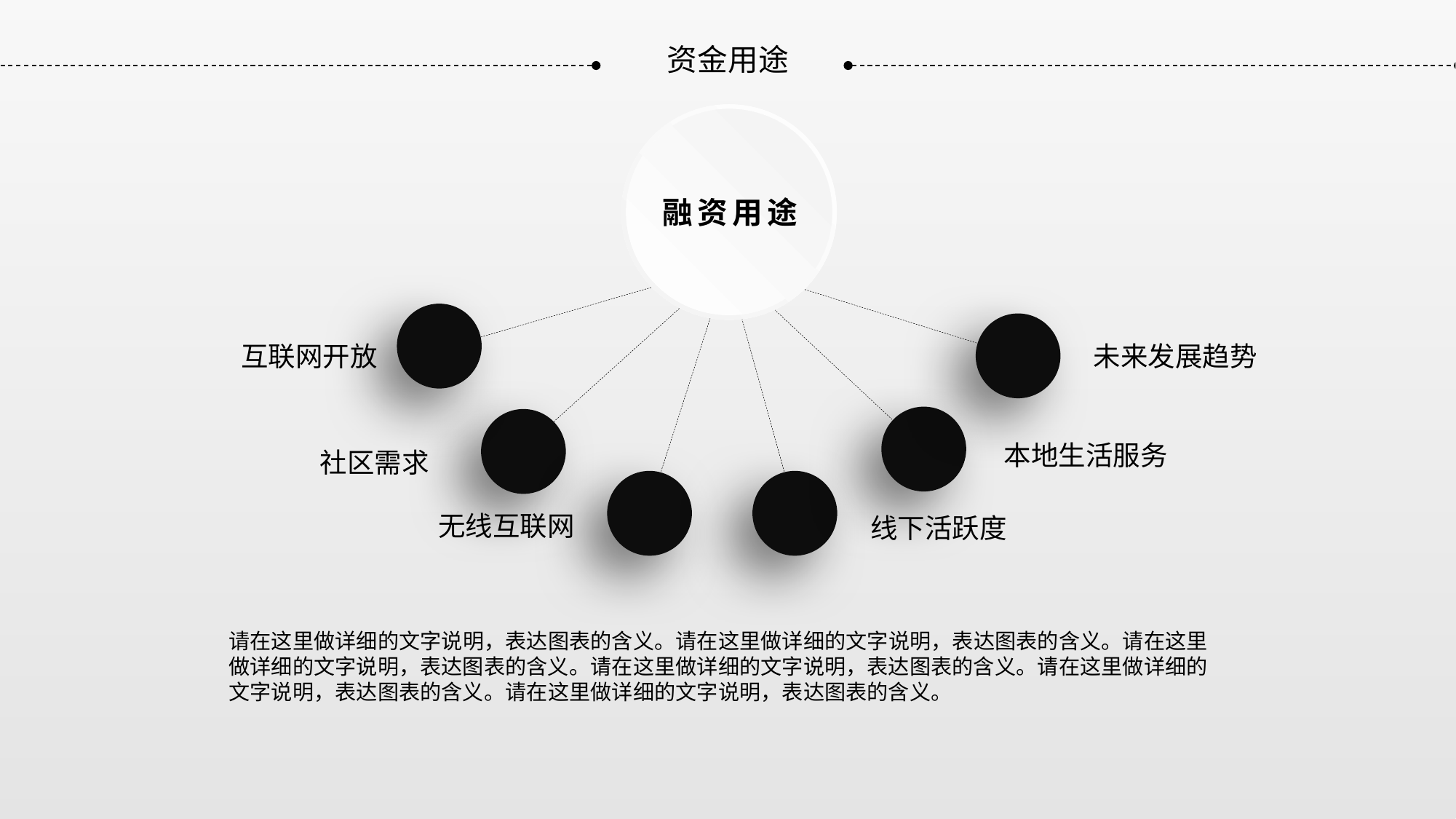

资金用途

融资用途

互联网开放
未来发展趋势

本地生活服务
社区需求

无线互联网
线下活跃度
请在这里做详细的文字说明，表达图表的含义。请在这里做详细的文字说明，表达图表的含义。请在这里
做详细的文字说明，表达图表的含义。请在这里做详细的文字说明，表达图表的含义。请在这里做详细的
文字说明，表达图表的含义。请在这里做详细的文字说明，表达图表的含义。